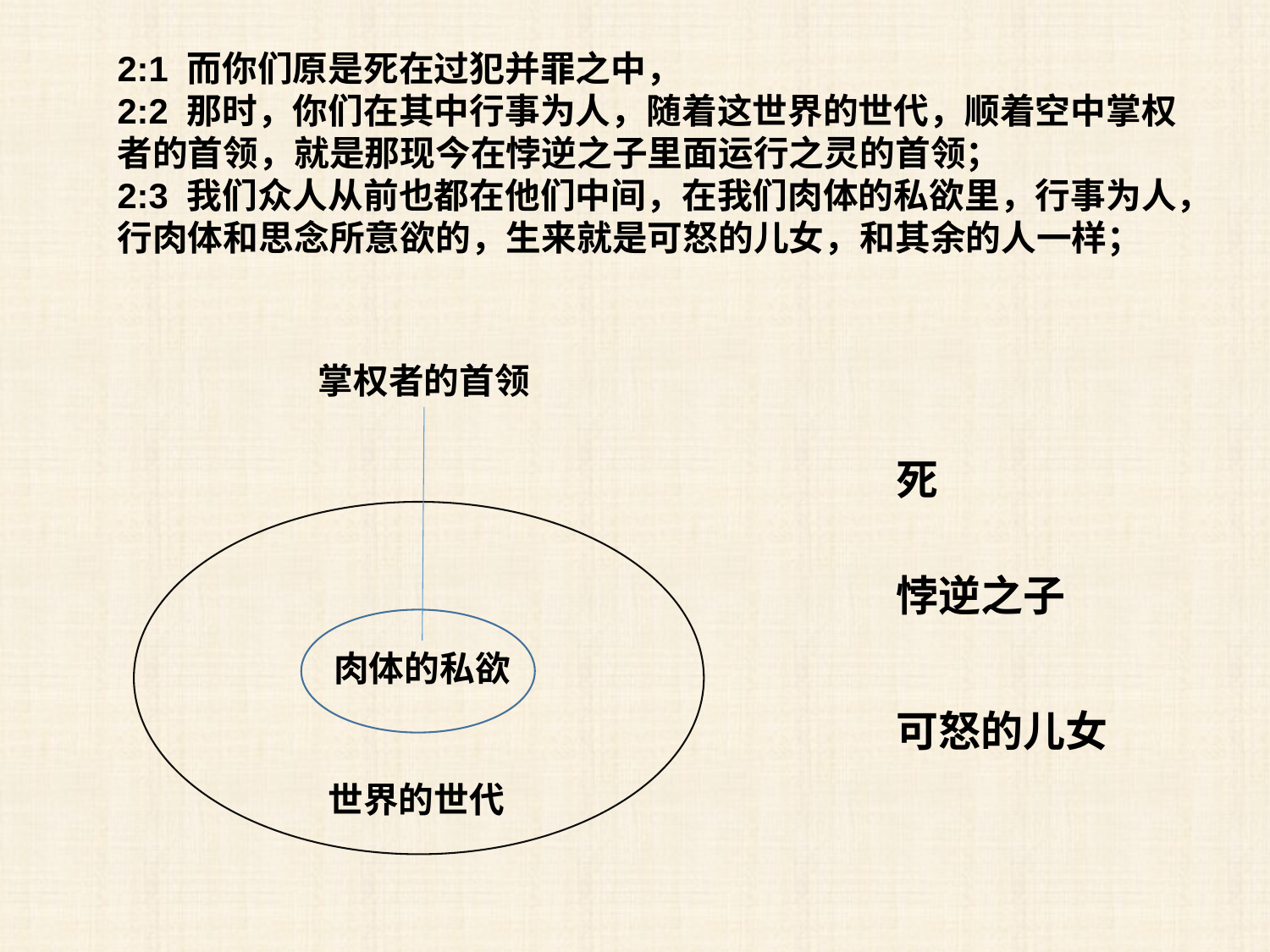

2:1 而你们原是死在过犯并罪之中，
2:2 那时，你们在其中行事为人，随着这世界的世代，顺着空中掌权者的首领，就是那现今在悖逆之子里面运行之灵的首领；
2:3 我们众人从前也都在他们中间，在我们肉体的私欲里，行事为人，行肉体和思念所意欲的，生来就是可怒的儿女，和其余的人一样；
掌权者的首领
死

悖逆之子

肉体的私欲
可怒的儿女
世界的世代